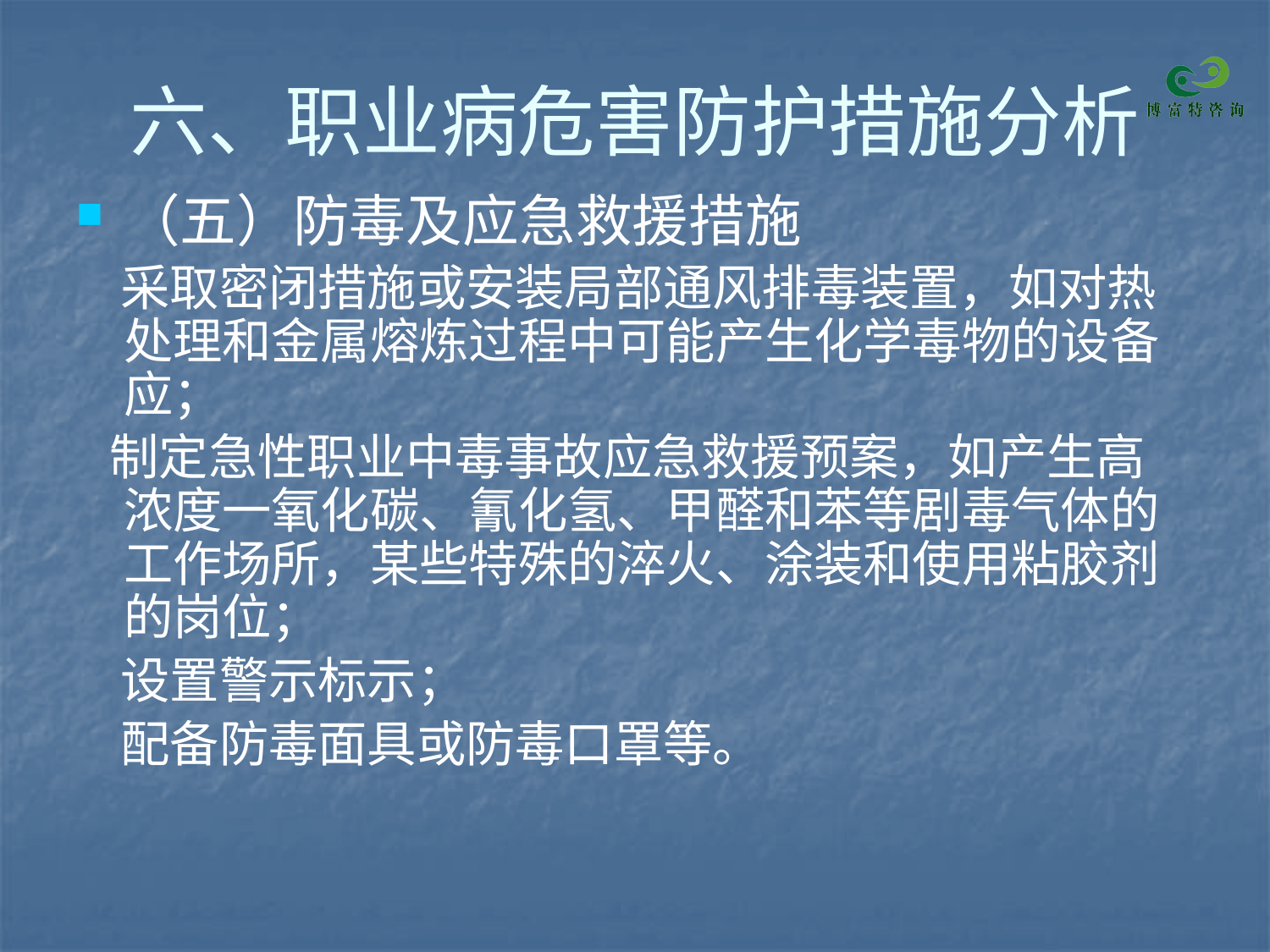

# 六、职业病危害防护措施分析
（五）防毒及应急救援措施
   采取密闭措施或安装局部通风排毒装置，如对热处理和金属熔炼过程中可能产生化学毒物的设备应；
  制定急性职业中毒事故应急救援预案，如产生高浓度一氧化碳、氰化氢、甲醛和苯等剧毒气体的工作场所，某些特殊的淬火、涂装和使用粘胶剂的岗位；
   设置警示标示；
   配备防毒面具或防毒口罩等。